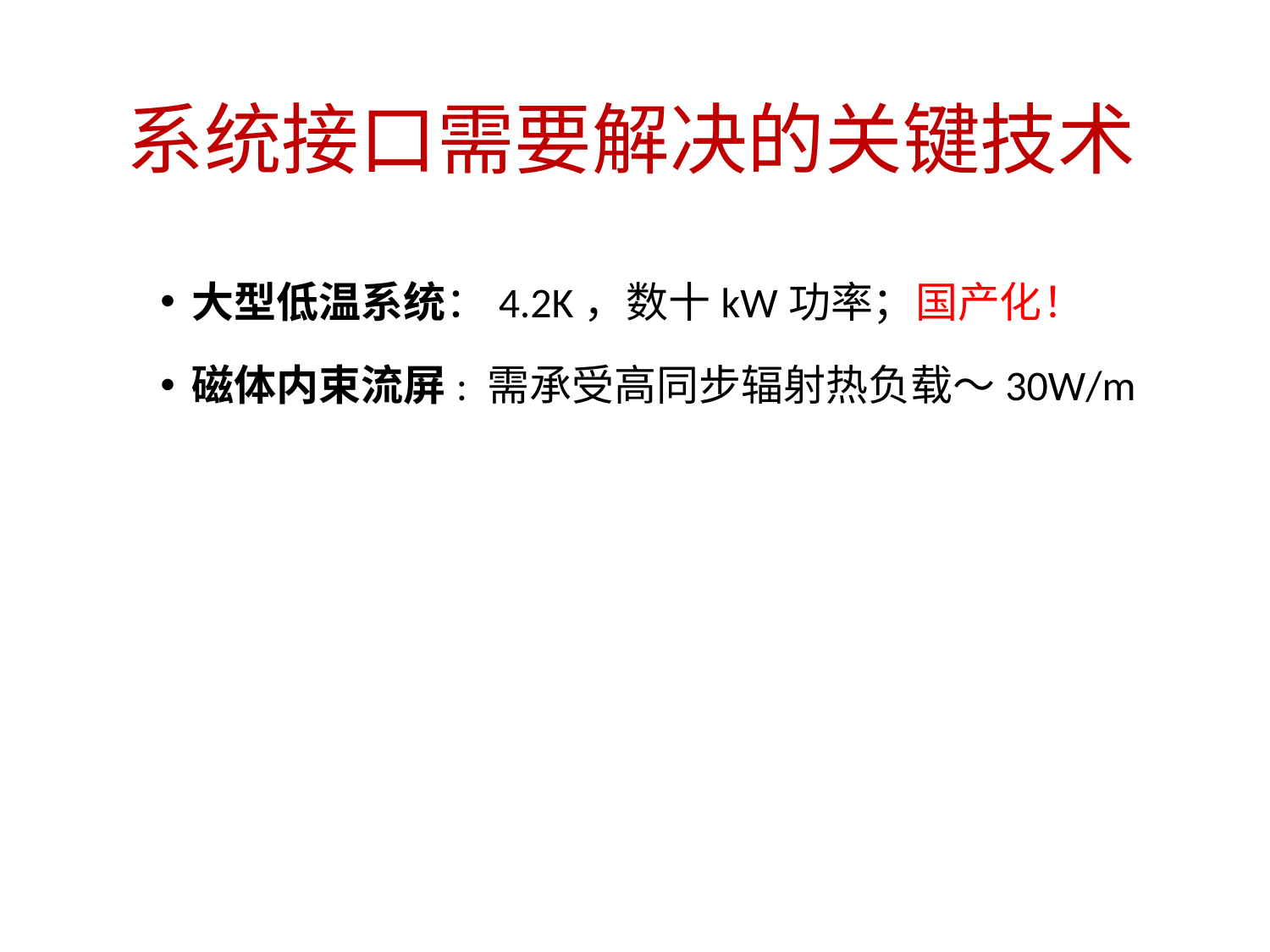

# 系统接口需要解决的关键技术
大型低温系统：4.2K，数十kW功率；国产化！
磁体内束流屏: 需承受高同步辐射热负载～30W/m